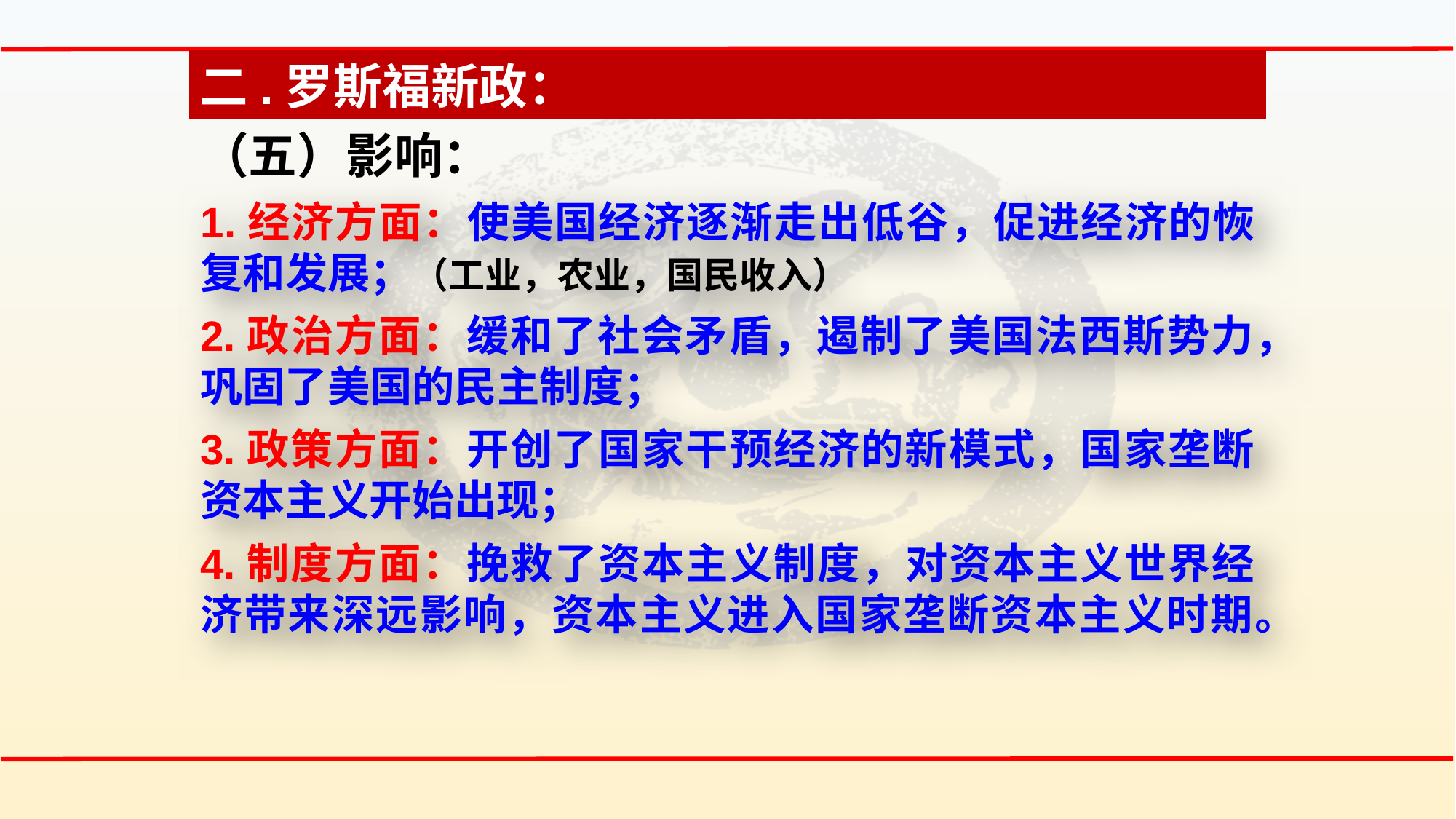

二.罗斯福新政：
（五）影响：
1.经济方面：使美国经济逐渐走出低谷，促进经济的恢复和发展；（工业，农业，国民收入）
2.政治方面：缓和了社会矛盾，遏制了美国法西斯势力，巩固了美国的民主制度；
3.政策方面：开创了国家干预经济的新模式，国家垄断资本主义开始出现；
4.制度方面：挽救了资本主义制度，对资本主义世界经济带来深远影响，资本主义进入国家垄断资本主义时期。